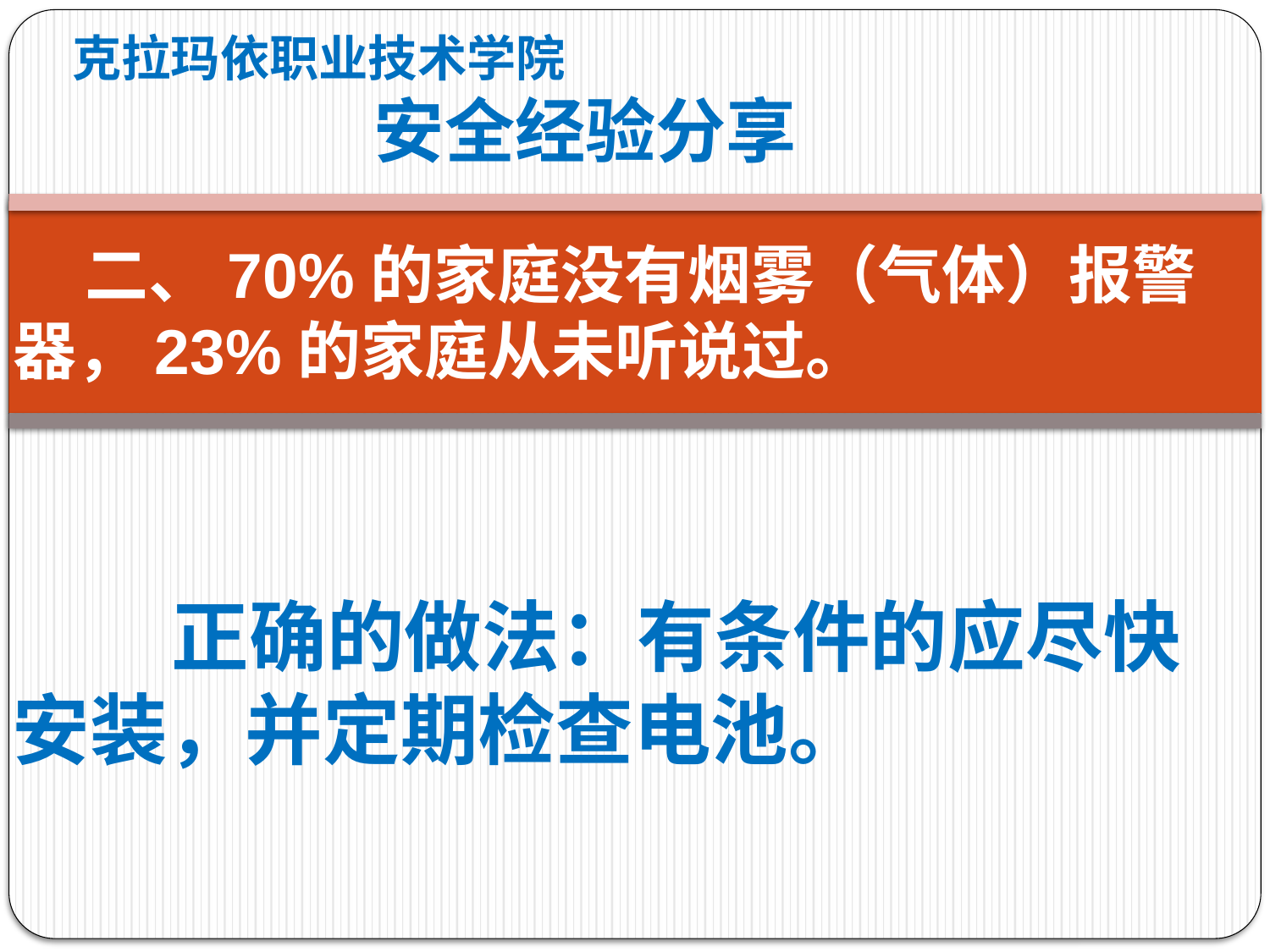

# 克拉玛依职业技术学院 安全经验分享
    二、70%的家庭没有烟雾（气体）报警器，23%的家庭从未听说过。
        正确的做法：有条件的应尽快安装，并定期检查电池。